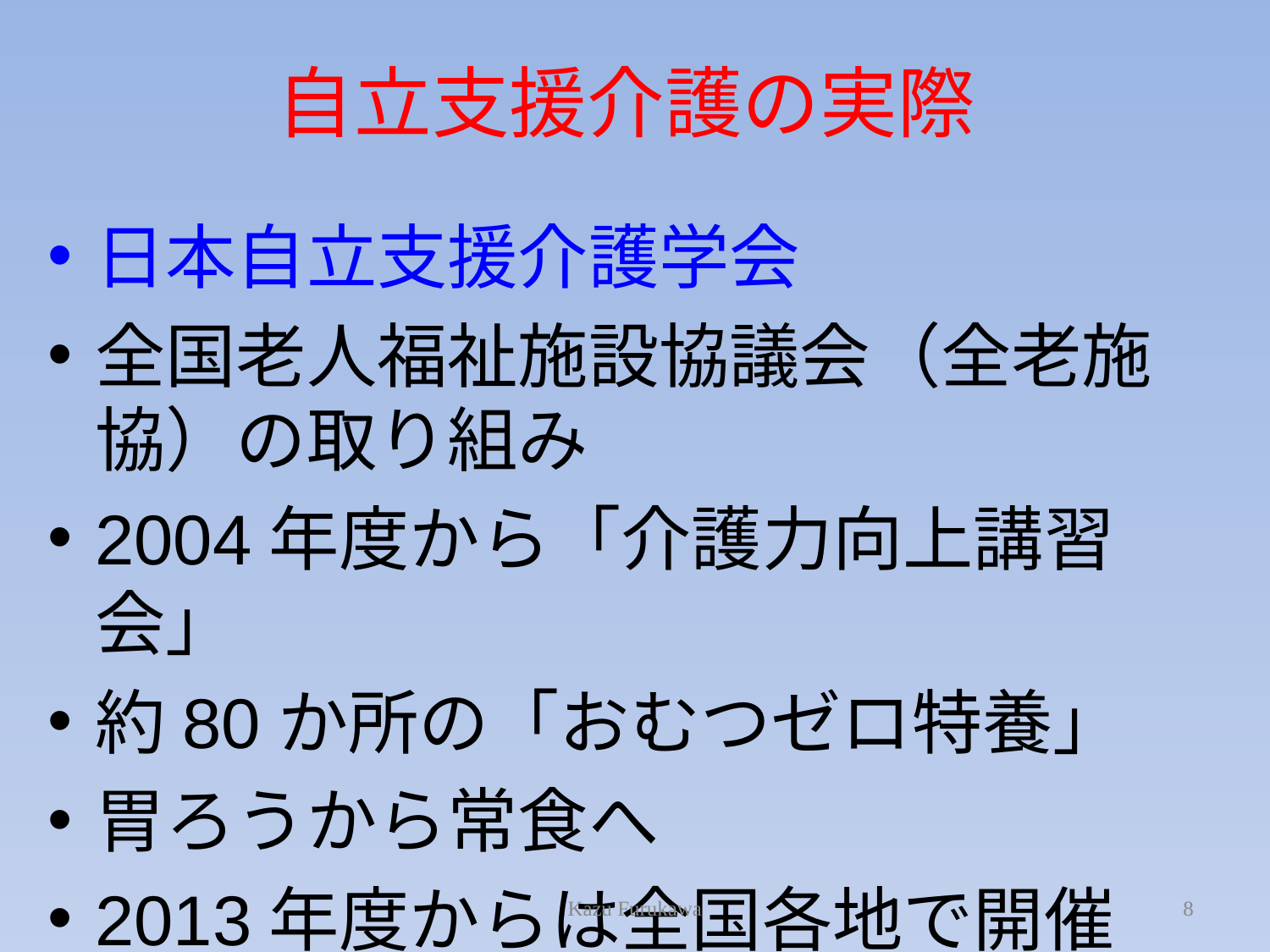

# 自立支援介護の実際
日本自立支援介護学会
全国老人福祉施設協議会（全老施協）の取り組み
2004年度から「介護力向上講習会」
約80か所の「おむつゼロ特養」
胃ろうから常食へ
2013年度からは全国各地で開催
Kazu Furukawa
8